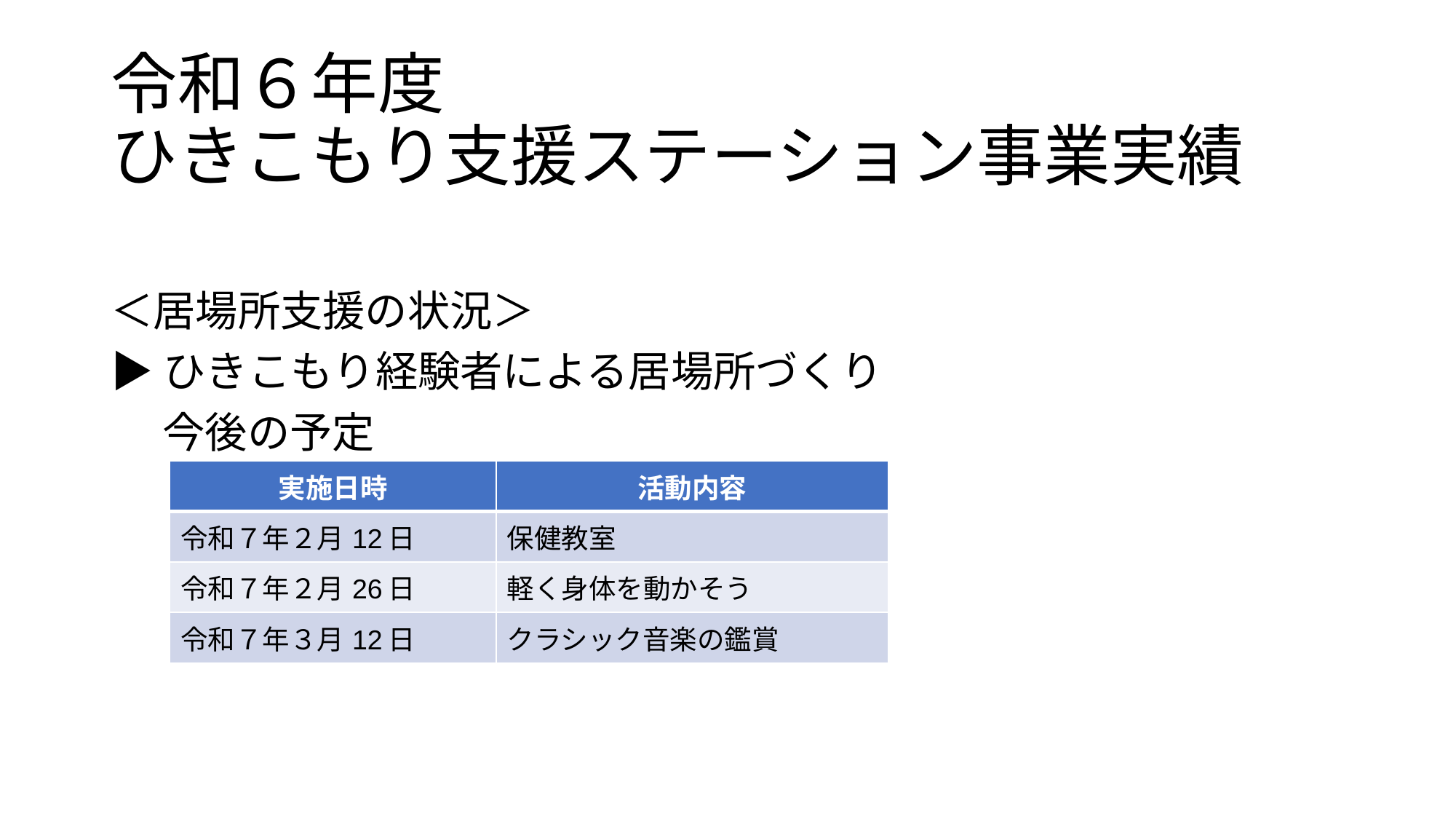

# 令和６年度　 ひきこもり支援ステーション事業実績

＜居場所支援の状況＞
▶ひきこもり経験者による居場所づくり
　 今後の予定

| 実施日時 | 活動内容 |
| --- | --- |
| 令和７年２月12日 | 保健教室 |
| 令和７年２月26日 | 軽く身体を動かそう |
| 令和７年３月12日 | クラシック音楽の鑑賞 |